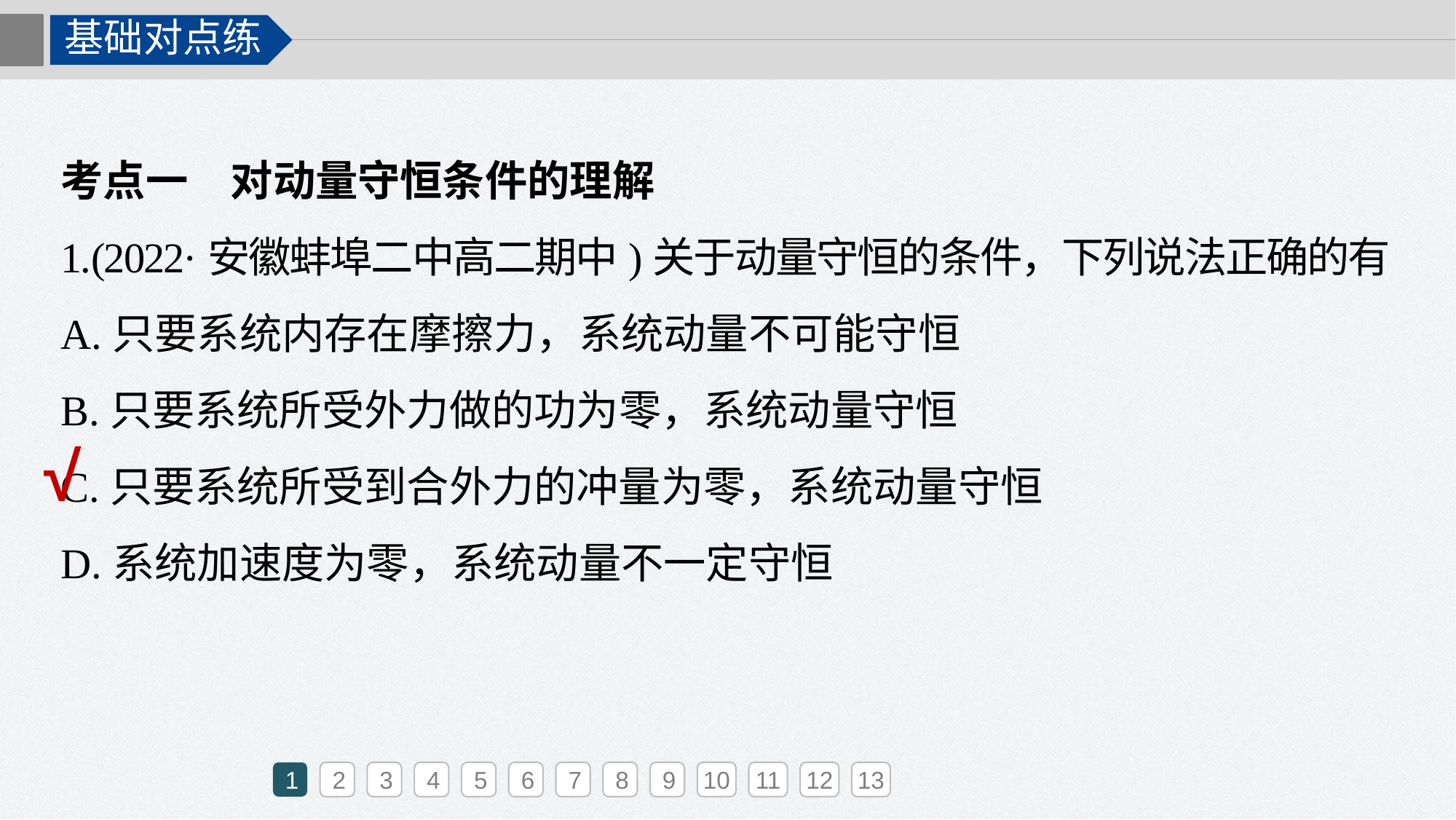

基础对点练

考点一　对动量守恒条件的理解
1.(2022·安徽蚌埠二中高二期中)关于动量守恒的条件，下列说法正确的有
A.只要系统内存在摩擦力，系统动量不可能守恒
B.只要系统所受外力做的功为零，系统动量守恒
C.只要系统所受到合外力的冲量为零，系统动量守恒
D.系统加速度为零，系统动量不一定守恒
√
1
2
3
4
5
6
7
8
9
10
11
12
13